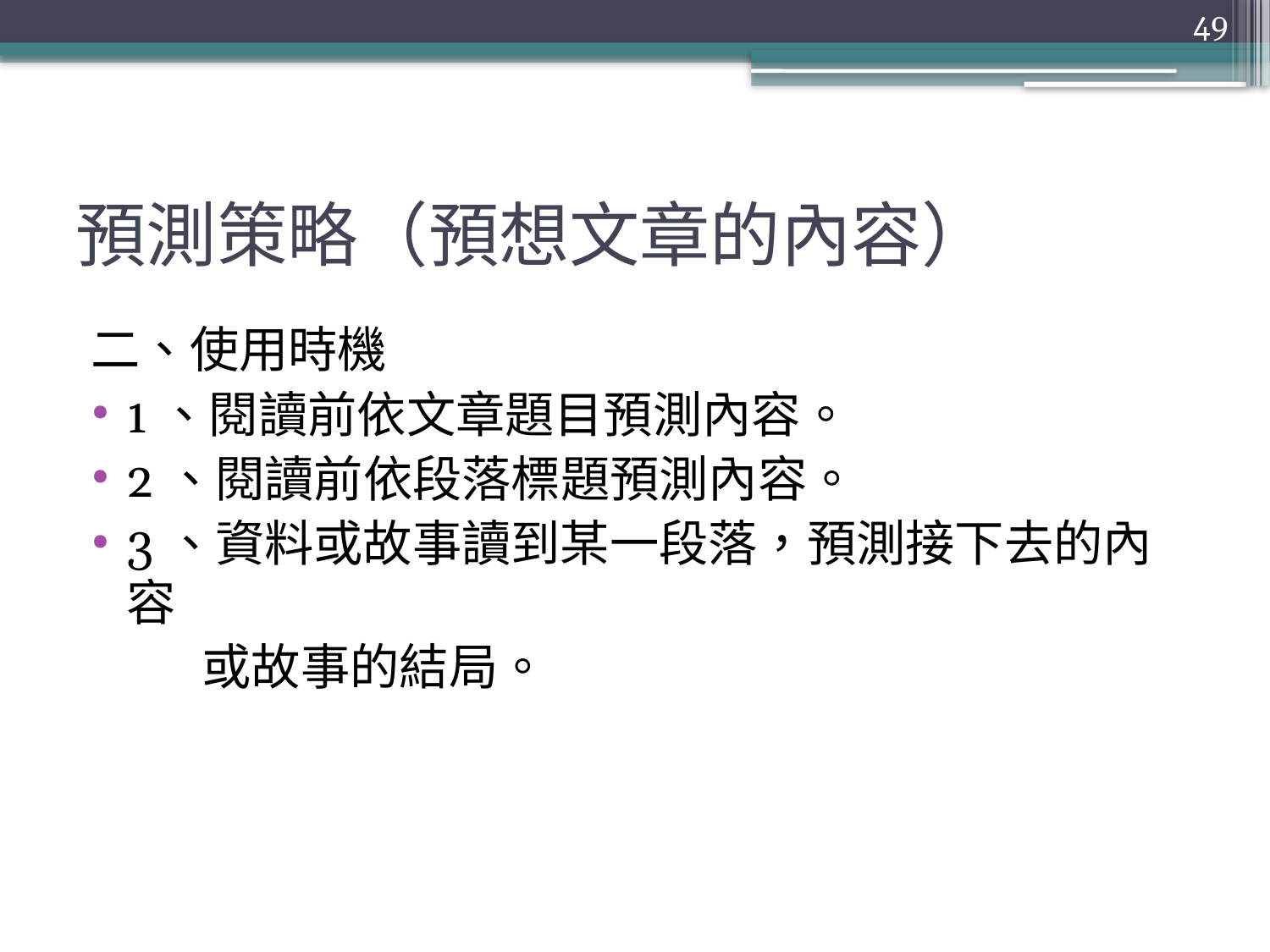

49

# 預測策略（預想文章的內容）
二、使用時機
1、閱讀前依文章題目預測內容。
2、閱讀前依段落標題預測內容。
3、資料或故事讀到某一段落，預測接下去的內容
         或故事的結局。